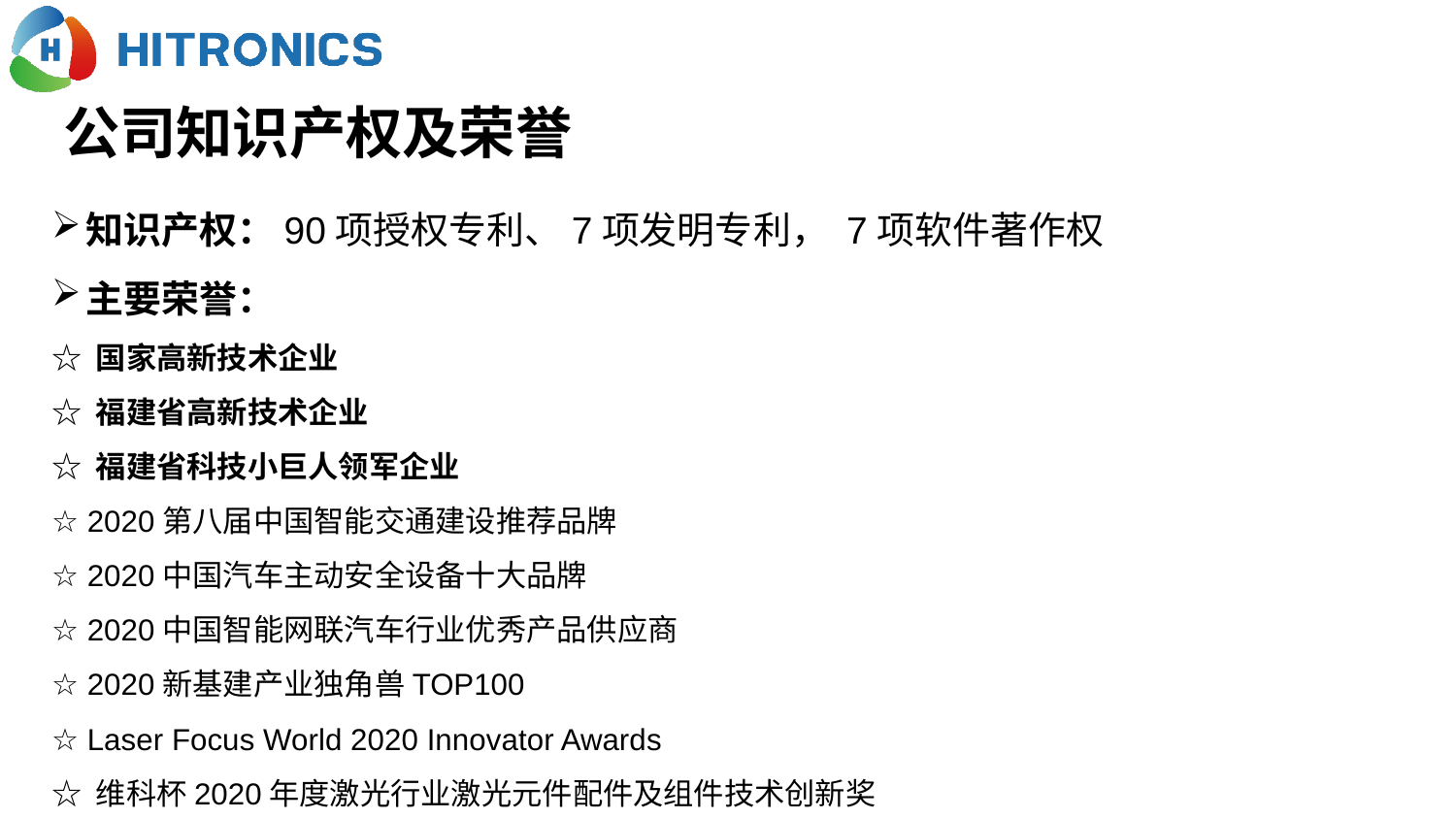

# 公司知识产权及荣誉
知识产权：90项授权专利、7项发明专利， 7项软件著作权
主要荣誉：
☆ 国家高新技术企业
☆ 福建省高新技术企业
☆ 福建省科技小巨人领军企业
☆ 2020第八届中国智能交通建设推荐品牌
☆ 2020中国汽车主动安全设备十大品牌
☆ 2020中国智能网联汽车行业优秀产品供应商
☆ 2020新基建产业独角兽TOP100
☆ Laser Focus World 2020 Innovator Awards
☆ 维科杯2020年度激光行业激光元件配件及组件技术创新奖
8